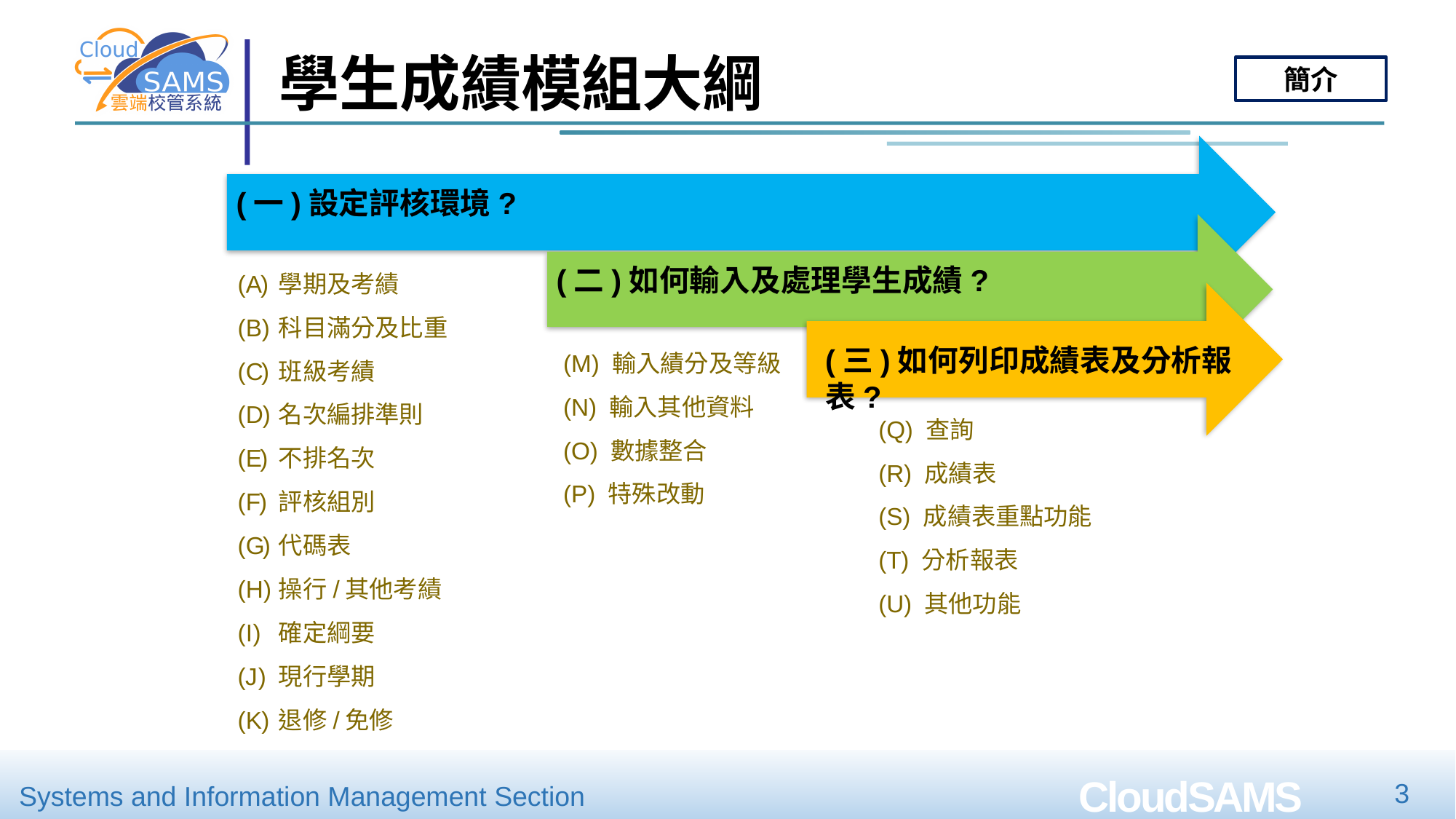

學生成績模組大綱
(一)設定評核環境?
(二)如何輸入及處理學生成績?

簡介
學期及考績
科目滿分及比重
班級考績
名次編排準則
不排名次
評核組別
代碼表
操行/其他考績
確定綱要
現行學期
退修/免修
(M) 輸入績分及等級
(N) 輸入其他資料
(O) 數據整合
(P) 特殊改動
(三)如何列印成績表及分析報表?
(Q) 查詢
(R) 成績表
(S) 成績表重點功能
(T) 分析報表
(U) 其他功能
3